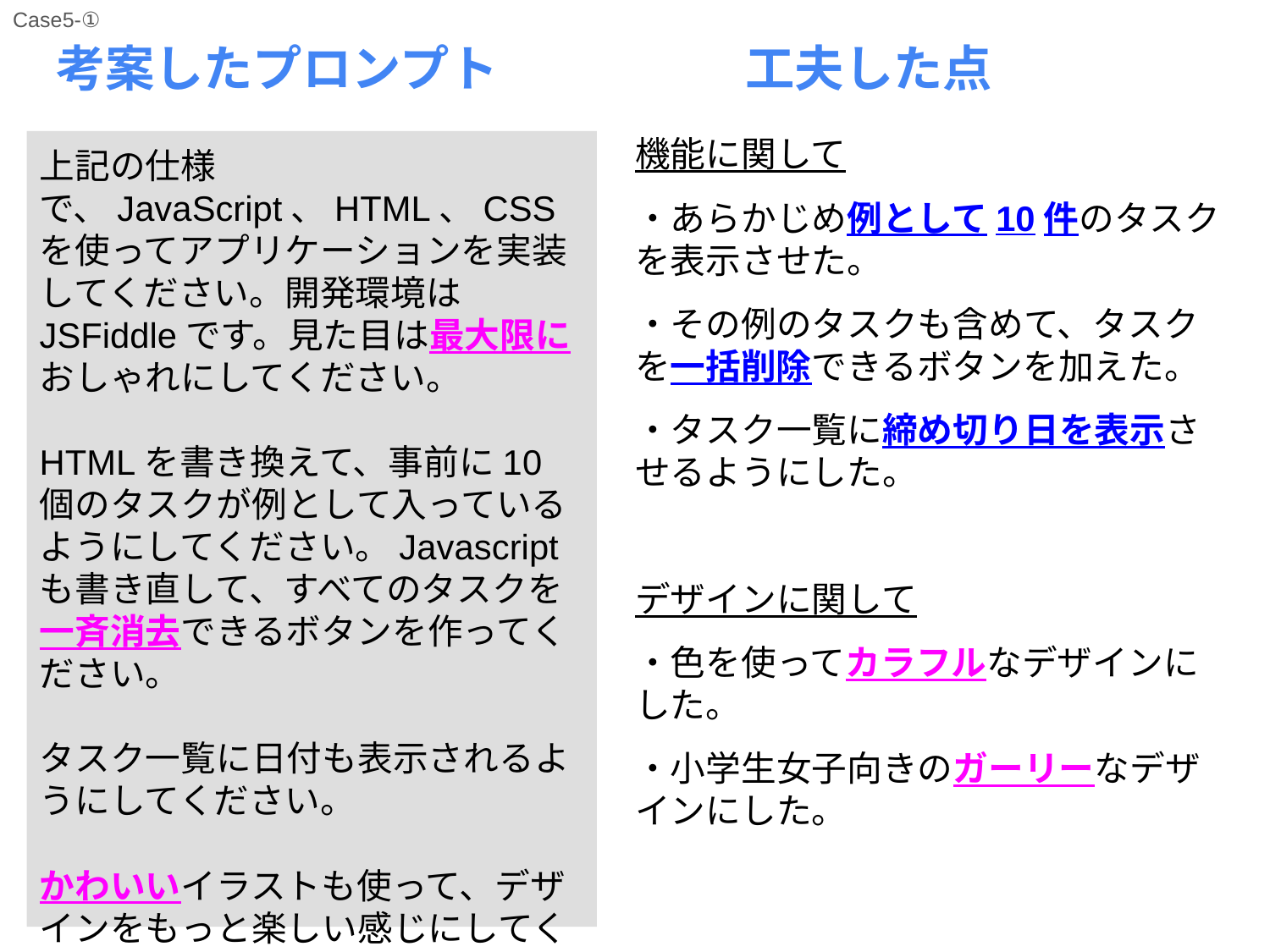

Case5-①
# 考案したプロンプト
工夫した点
機能に関して
・あらかじめ例として10件のタスクを表示させた。
・その例のタスクも含めて、タスクを一括削除できるボタンを加えた。
・タスク一覧に締め切り日を表示させるようにした。

デザインに関して
・色を使ってカラフルなデザインにした。
・小学生女子向きのガーリーなデザインにした。
上記の仕様で、JavaScript、HTML、CSSを使ってアプリケーションを実装してください。開発環境はJSFiddleです。見た目は最大限におしゃれにしてください。

HTMLを書き換えて、事前に10個のタスクが例として入っているようにしてください。Javascriptも書き直して、すべてのタスクを一斉消去できるボタンを作ってください。

タスク一覧に日付も表示されるようにしてください。

かわいいイラストも使って、デザインをもっと楽しい感じにしてください。対象は10歳の小学生女子です。